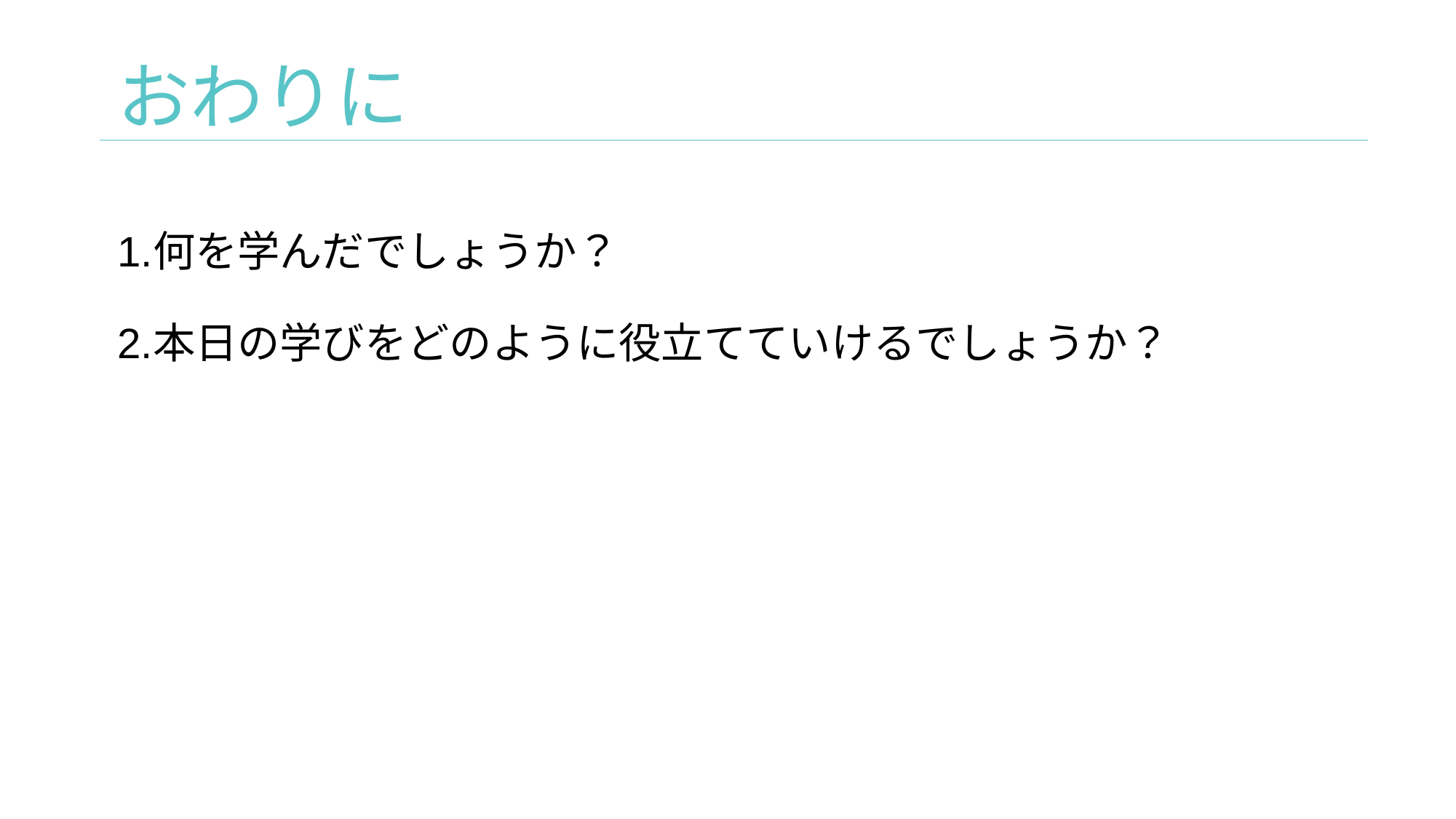

# おわりに
何を学んだでしょうか？
本日の学びをどのように役立てていけるでしょうか？